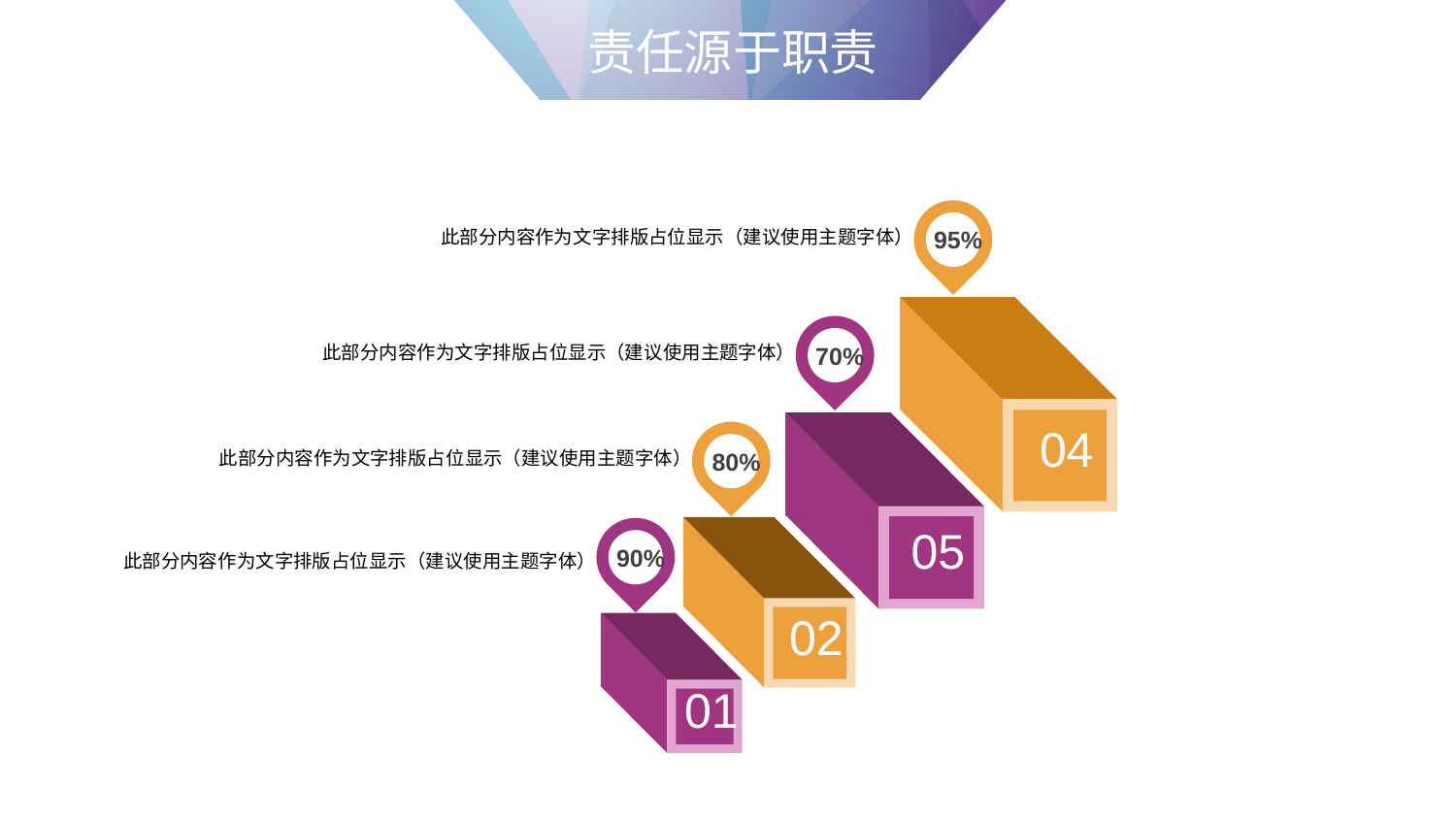

责任源于职责

95%
此部分内容作为文字排版占位显示（建议使用主题字体）

04

70%
此部分内容作为文字排版占位显示（建议使用主题字体）

05

80%
此部分内容作为文字排版占位显示（建议使用主题字体）

02

90%
此部分内容作为文字排版占位显示（建议使用主题字体）

01